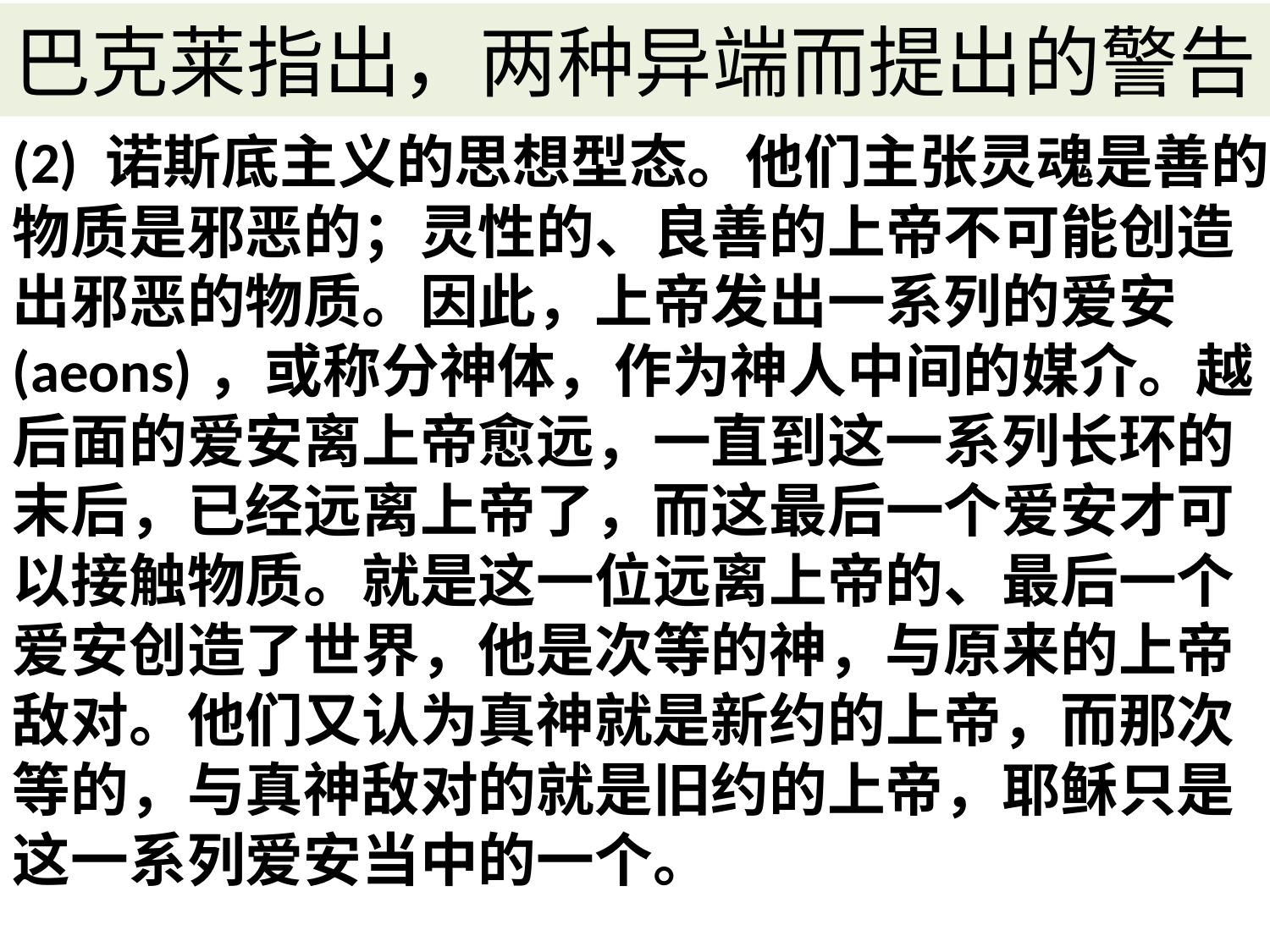

# 巴克莱指出，两种异端而提出的警告
(2) 诺斯底主义的思想型态。他们主张灵魂是善的，物质是邪恶的；灵性的、良善的上帝不可能创造出邪恶的物质。因此，上帝发出一系列的爱安(aeons)，或称分神体，作为神人中间的媒介。越后面的爱安离上帝愈远，一直到这一系列长环的末后，已经远离上帝了，而这最后一个爱安才可以接触物质。就是这一位远离上帝的、最后一个爱安创造了世界，他是次等的神，与原来的上帝敌对。他们又认为真神就是新约的上帝，而那次等的，与真神敌对的就是旧约的上帝，耶稣只是这一系列爱安当中的一个。